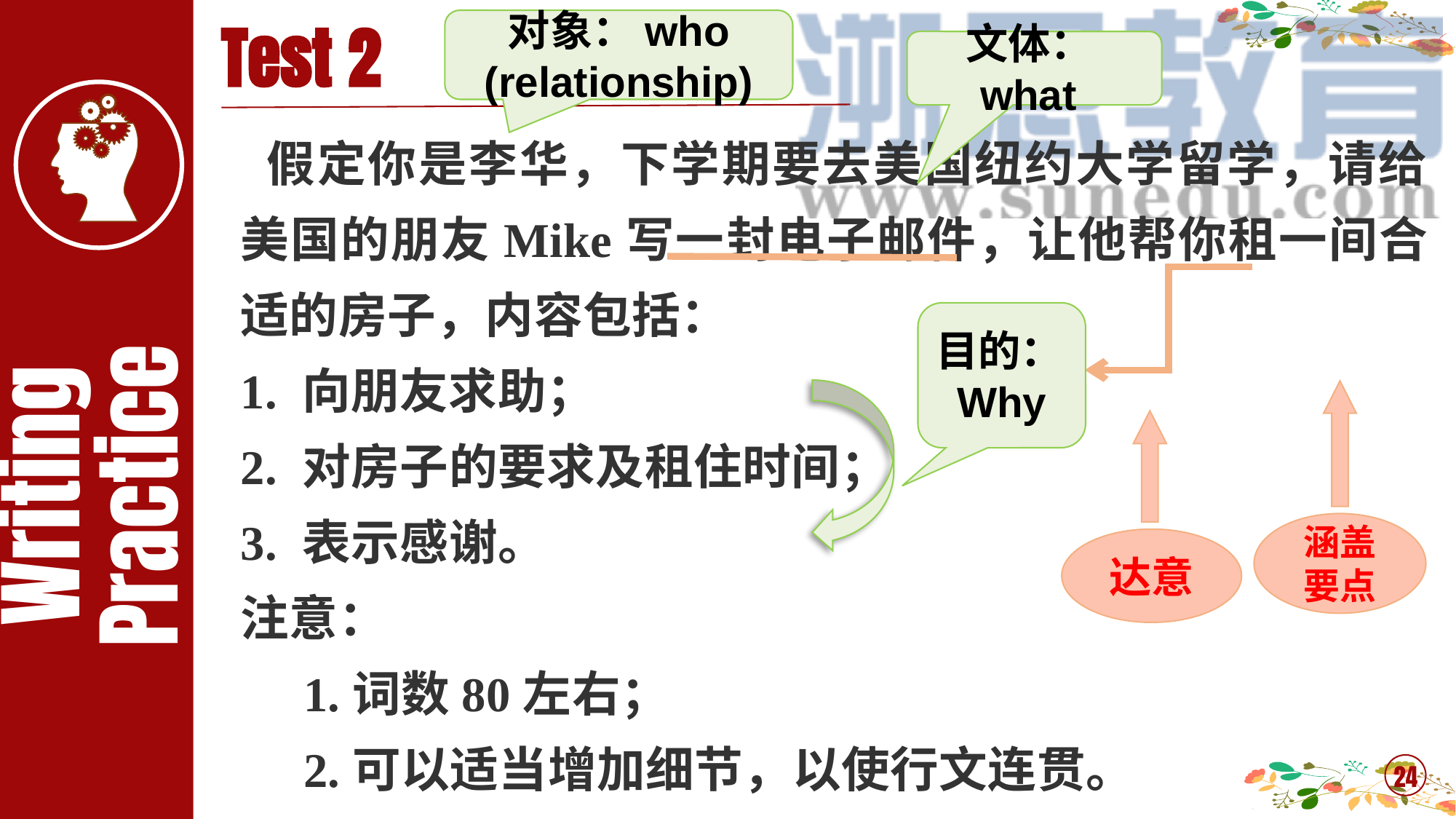

对象：who (relationship)
Test 2
文体：what

 假定你是李华，下学期要去美国纽约大学留学，请给美国的朋友Mike写一封电子邮件，让他帮你租一间合适的房子，内容包括：
1. 向朋友求助；
2. 对房子的要求及租住时间；
3. 表示感谢。
注意：
     1.词数80左右；
     2.可以适当增加细节，以使行文连贯。
目的：Why

达意

涵盖
要点
Writing
Practice

24